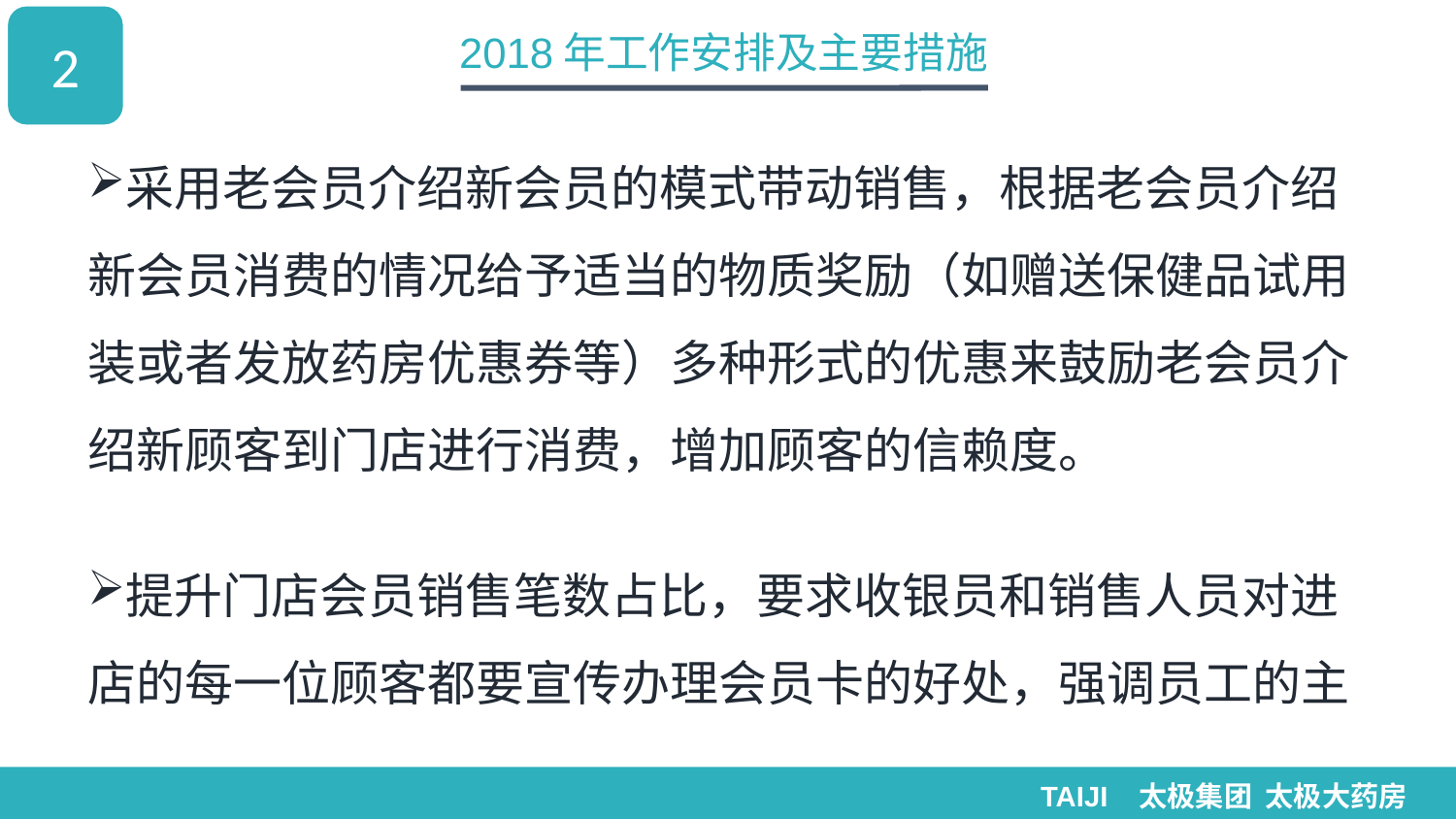

2
2018年工作安排及主要措施
采用老会员介绍新会员的模式带动销售，根据老会员介绍新会员消费的情况给予适当的物质奖励（如赠送保健品试用装或者发放药房优惠券等）多种形式的优惠来鼓励老会员介绍新顾客到门店进行消费，增加顾客的信赖度。

提升门店会员销售笔数占比，要求收银员和销售人员对进店的每一位顾客都要宣传办理会员卡的好处，强调员工的主

TAIJI   太极集团  太极大药房